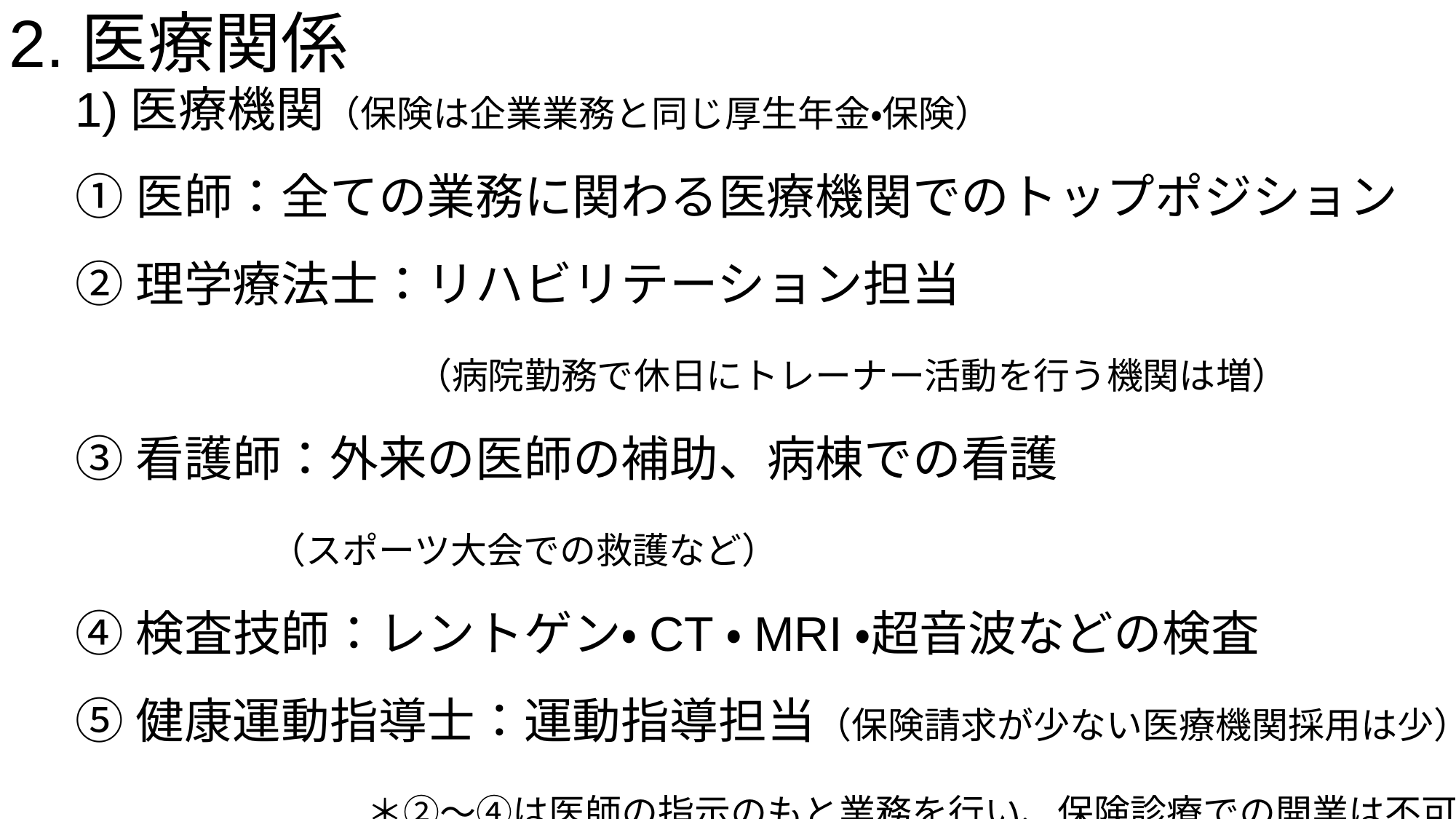

# 2.医療関係
1)医療機関（保険は企業業務と同じ厚生年金・保険）
①医師：全ての業務に関わる医療機関でのトップポジション
②理学療法士：リハビリテーション担当
　　　　　　　（病院勤務で休日にトレーナー活動を行う機関は増）
③看護師：外来の医師の補助、病棟での看護
　　　　（スポーツ大会での救護など）
④検査技師：レントゲン・CT・MRI・超音波などの検査
⑤健康運動指導士：運動指導担当（保険請求が少ない医療機関採用は少）
　　　　　　＊②〜④は医師の指示のもと業務を行い、保険診療での開業は不可